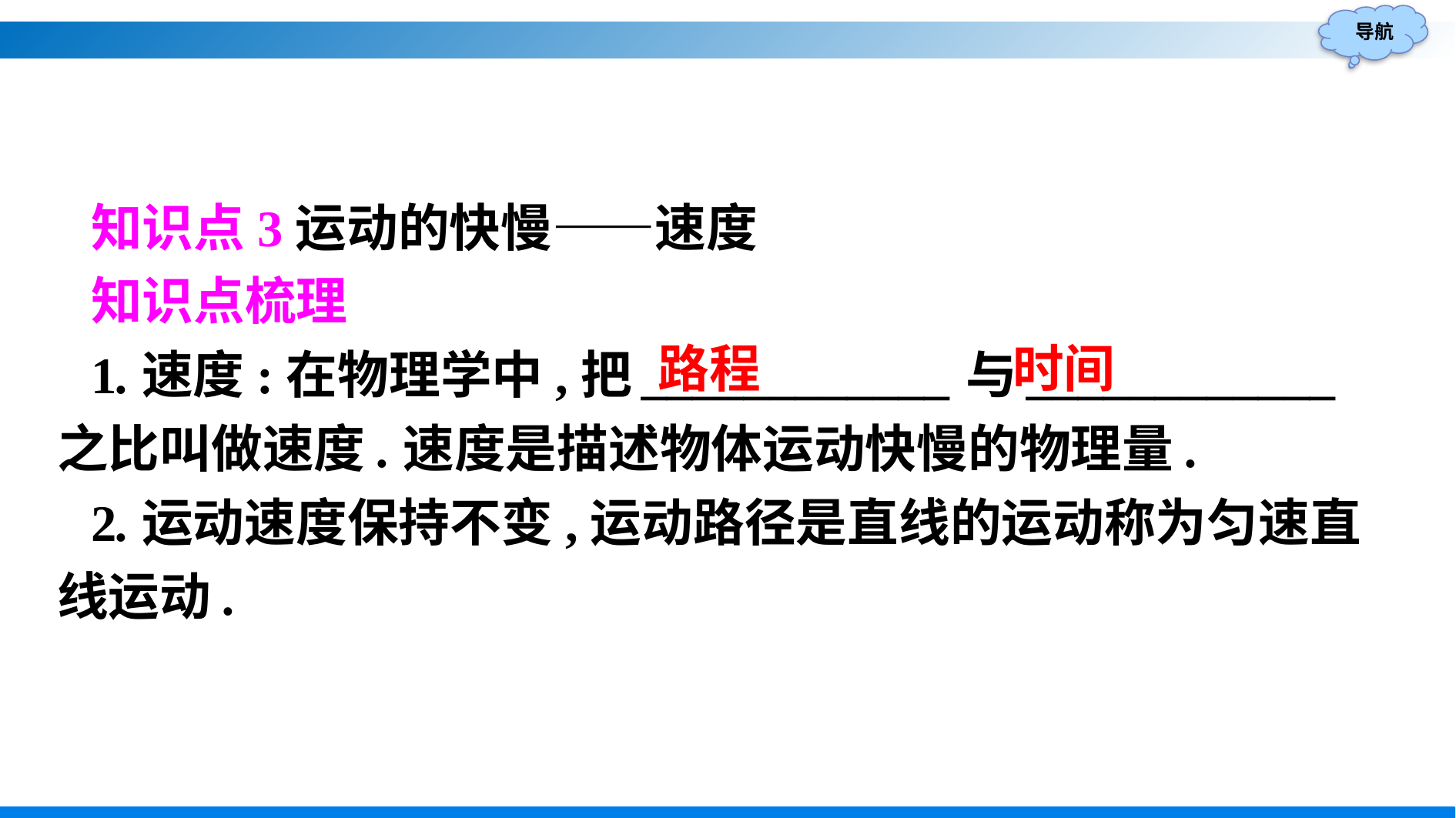

知识点3运动的快慢——速度
知识点梳理
1.速度:在物理学中,把____________与____________之比叫做速度.速度是描述物体运动快慢的物理量.
2.运动速度保持不变,运动路径是直线的运动称为匀速直线运动.
时间
路程